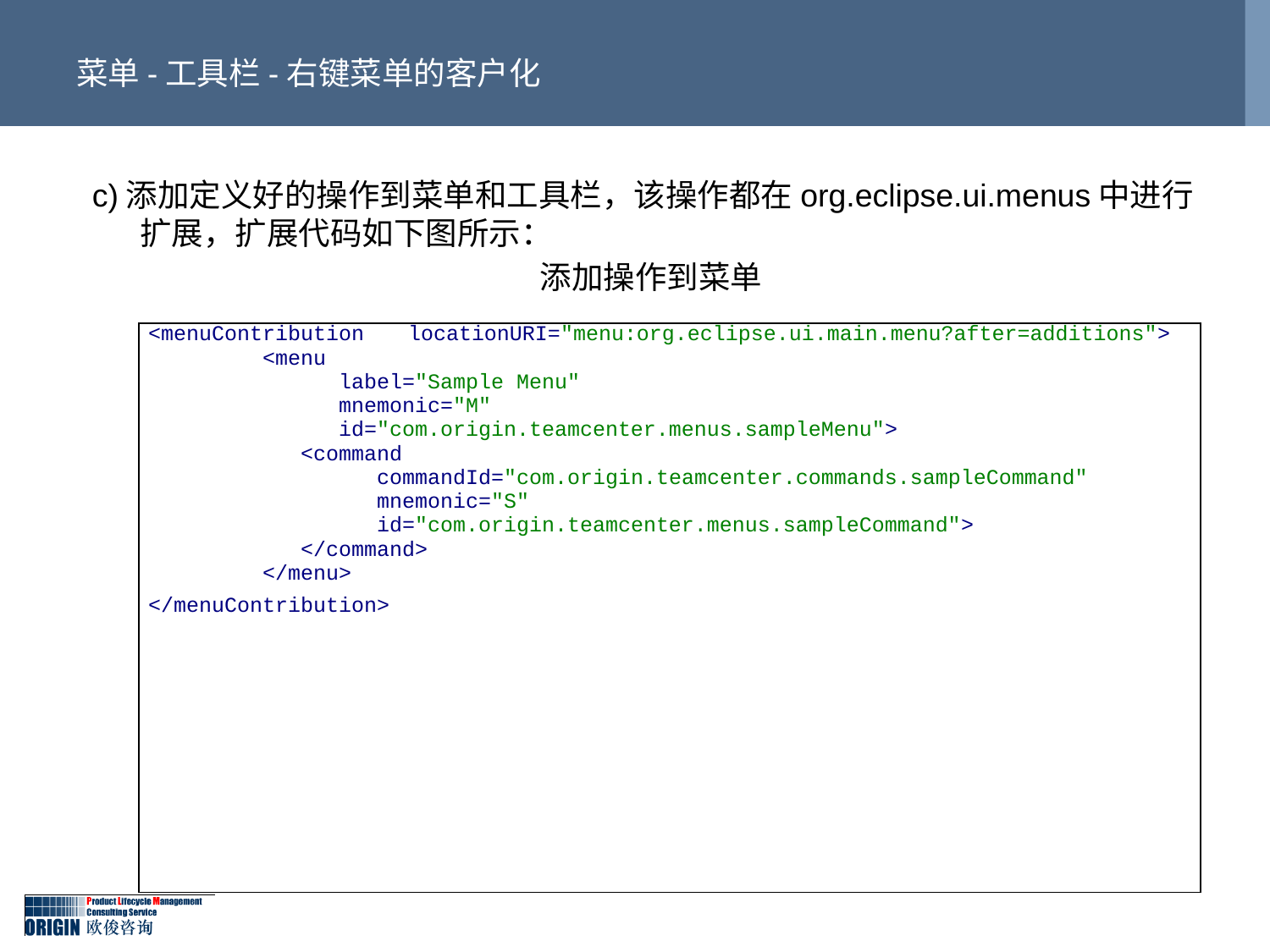

# 菜单-工具栏-右键菜单的客户化
c)添加定义好的操作到菜单和工具栏，该操作都在org.eclipse.ui.menus中进行扩展，扩展代码如下图所示：
添加操作到菜单

| <menuContribution locationURI="menu:org.eclipse.ui.main.menu?after=additions"> <menu label="Sample Menu" mnemonic="M" id="com.origin.teamcenter.menus.sampleMenu"> <command commandId="com.origin.teamcenter.commands.sampleCommand" mnemonic="S" id="com.origin.teamcenter.menus.sampleCommand"> </command> </menu> </menuContribution> |
| --- |